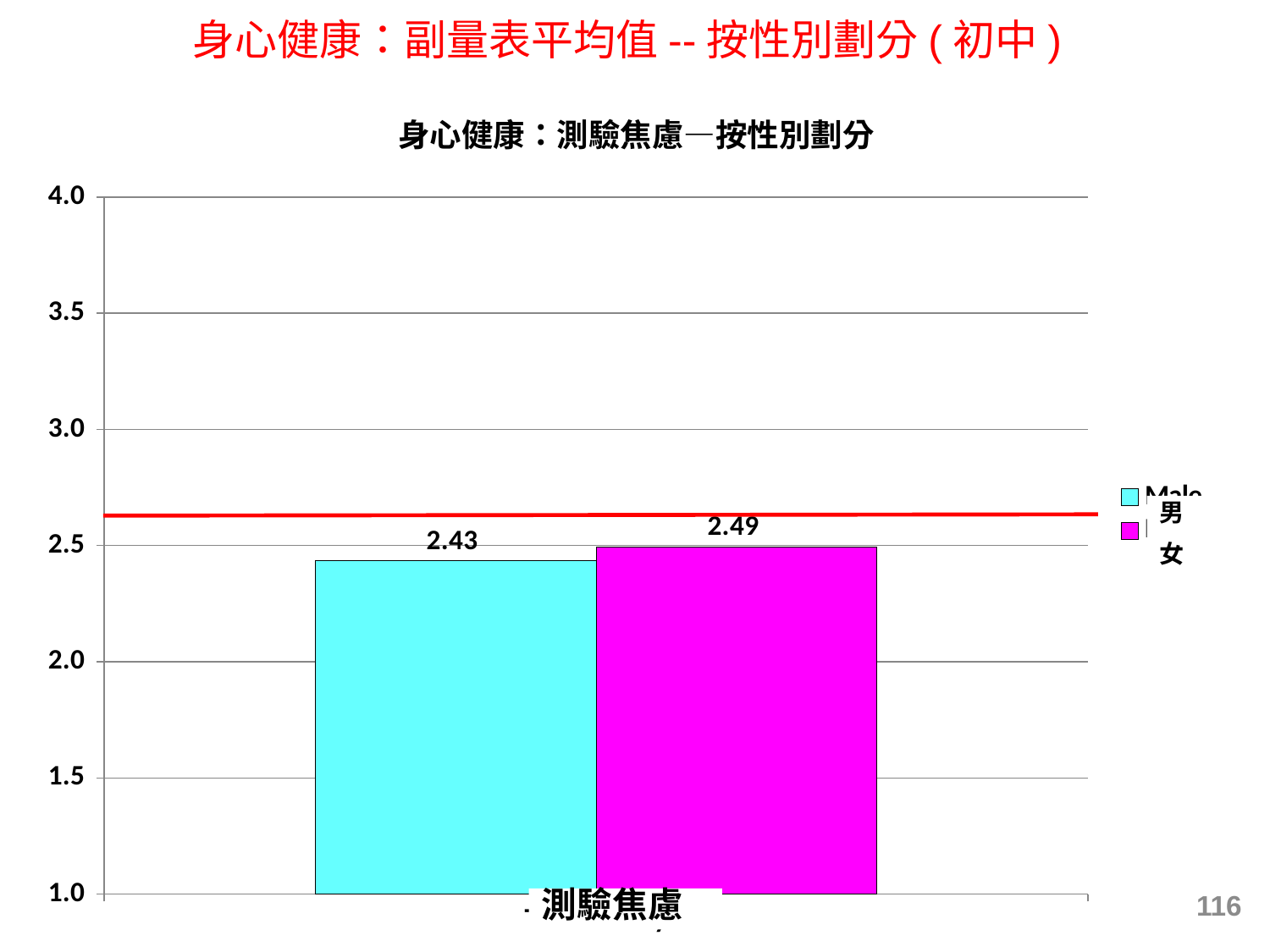

身心健康：副量表平均值--按性別劃分(初中)

### Chart: 身心健康：測驗焦慮—按性別劃分

| Category | Male | Female |
|---|---|---|
| Test Anxiety | 2.4336830054508787 | 2.494698919958542 |
116